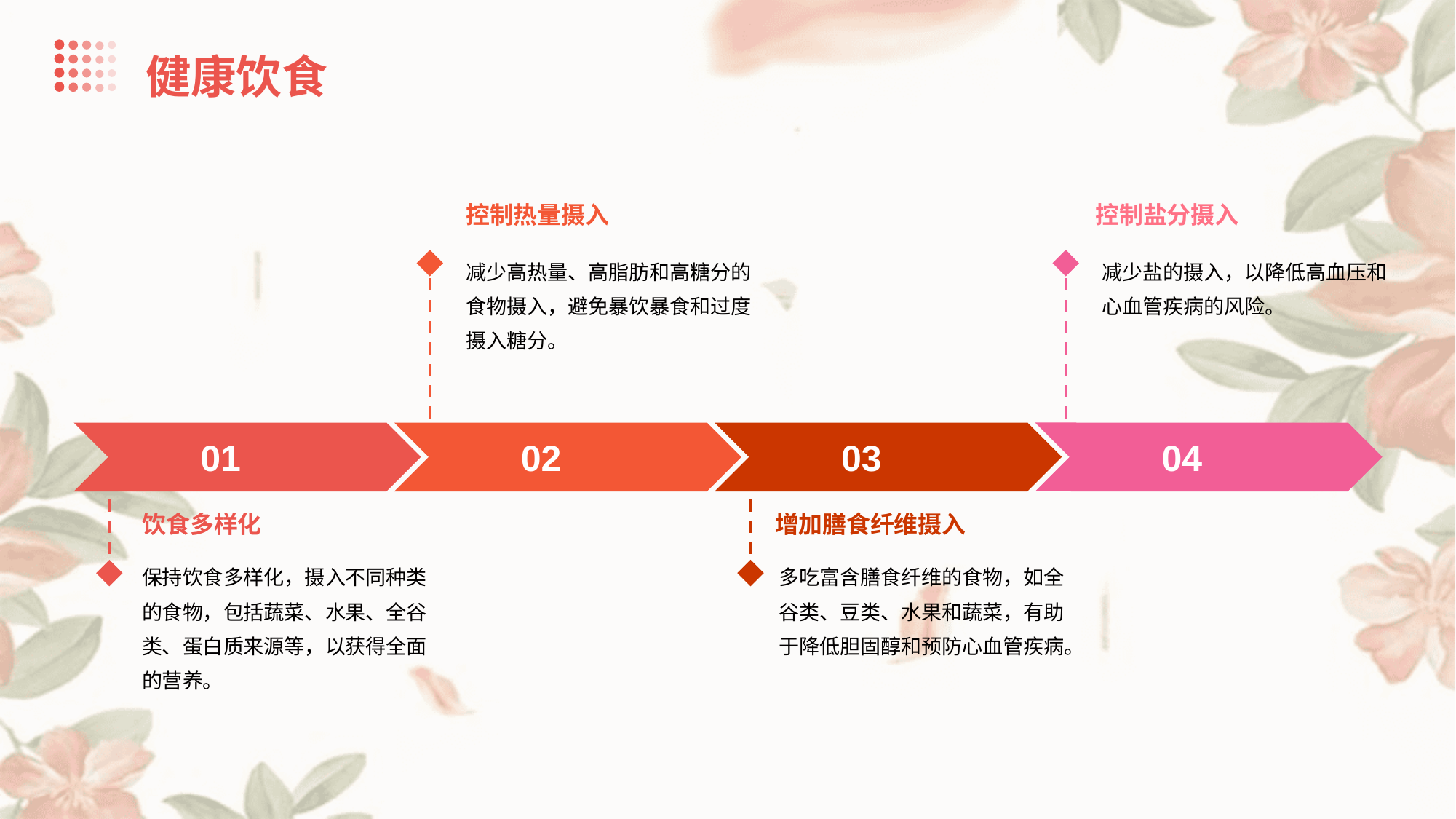

健康饮食

控制热量摄入
控制盐分摄入
减少高热量、高脂肪和高糖分的食物摄入，避免暴饮暴食和过度摄入糖分。
减少盐的摄入，以降低高血压和心血管疾病的风险。

04
02
03
01
饮食多样化
增加膳食纤维摄入
保持饮食多样化，摄入不同种类的食物，包括蔬菜、水果、全谷类、蛋白质来源等，以获得全面的营养。
多吃富含膳食纤维的食物，如全谷类、豆类、水果和蔬菜，有助于降低胆固醇和预防心血管疾病。